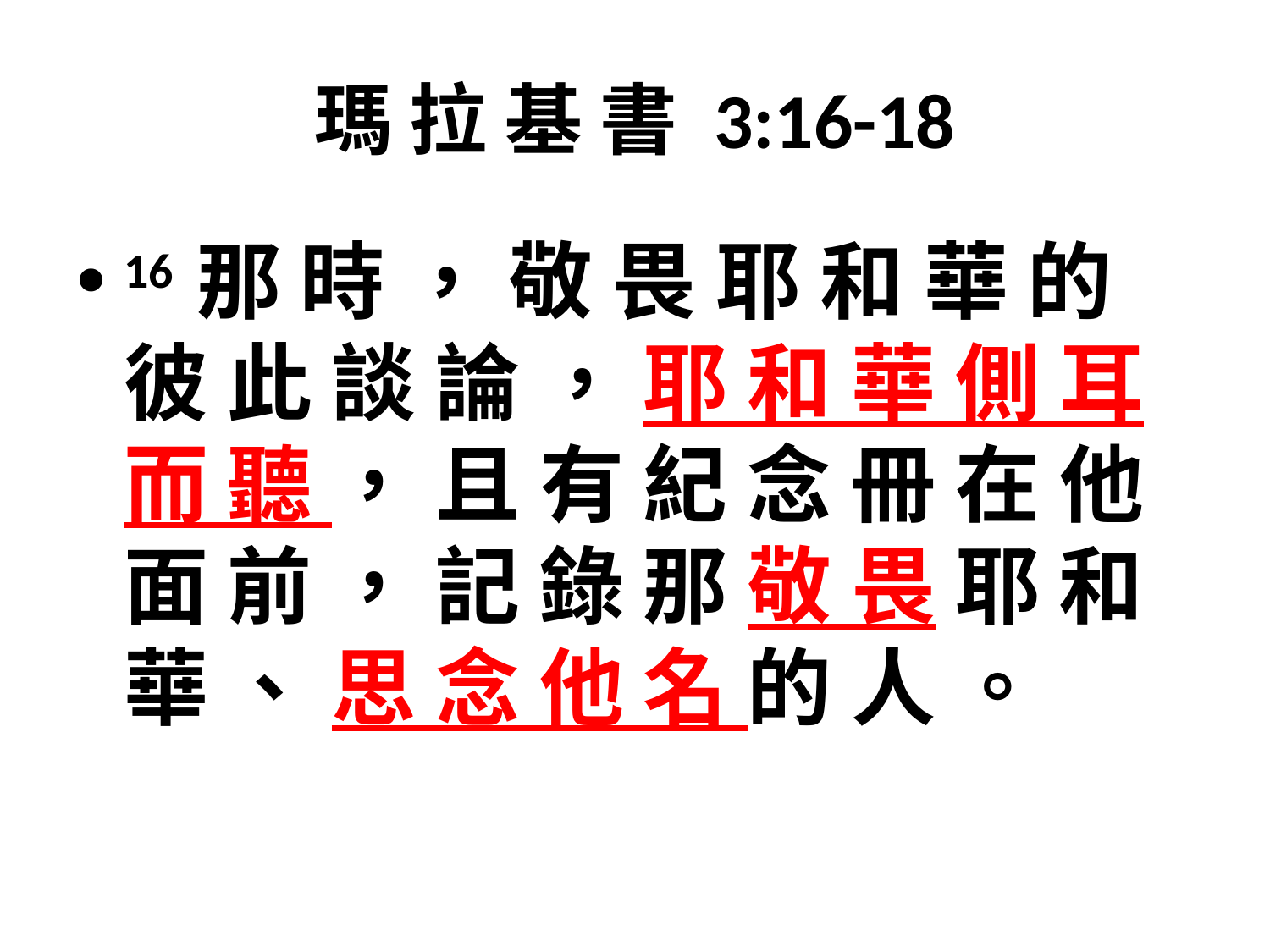

# 瑪 拉 基 書 3:16-18
16 那 時 ， 敬 畏 耶 和 華 的 彼 此 談 論 ， 耶 和 華 側 耳 而 聽 ， 且 有 紀 念 冊 在 他 面 前 ， 記 錄 那 敬 畏 耶 和 華 、 思 念 他 名 的 人 。